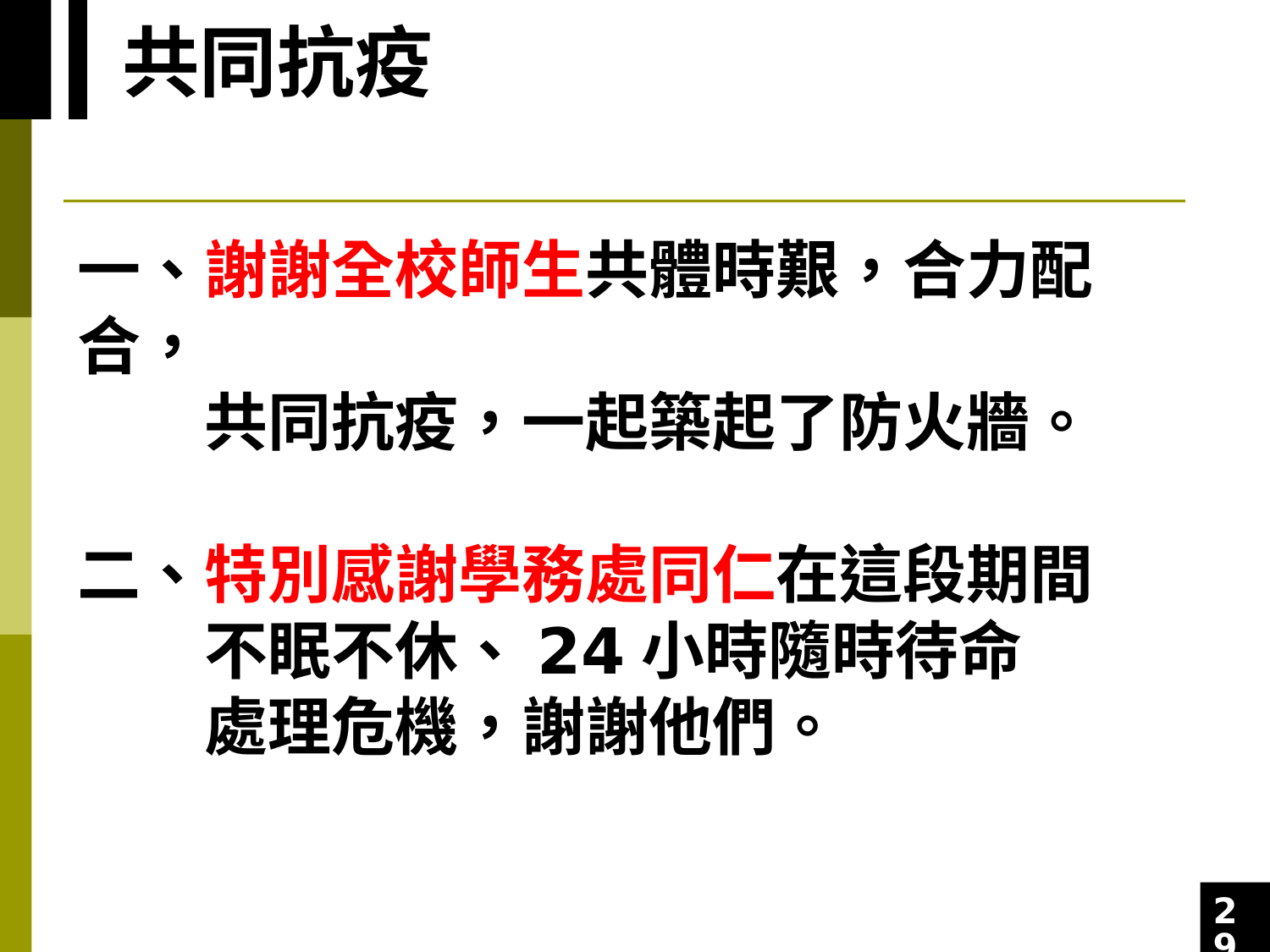

一、謝謝全校師生共體時艱，合力配合，
　　共同抗疫，一起築起了防火牆。

二、特別感謝學務處同仁在這段期間
　　不眠不休、24小時隨時待命
　　處理危機，謝謝他們。

29